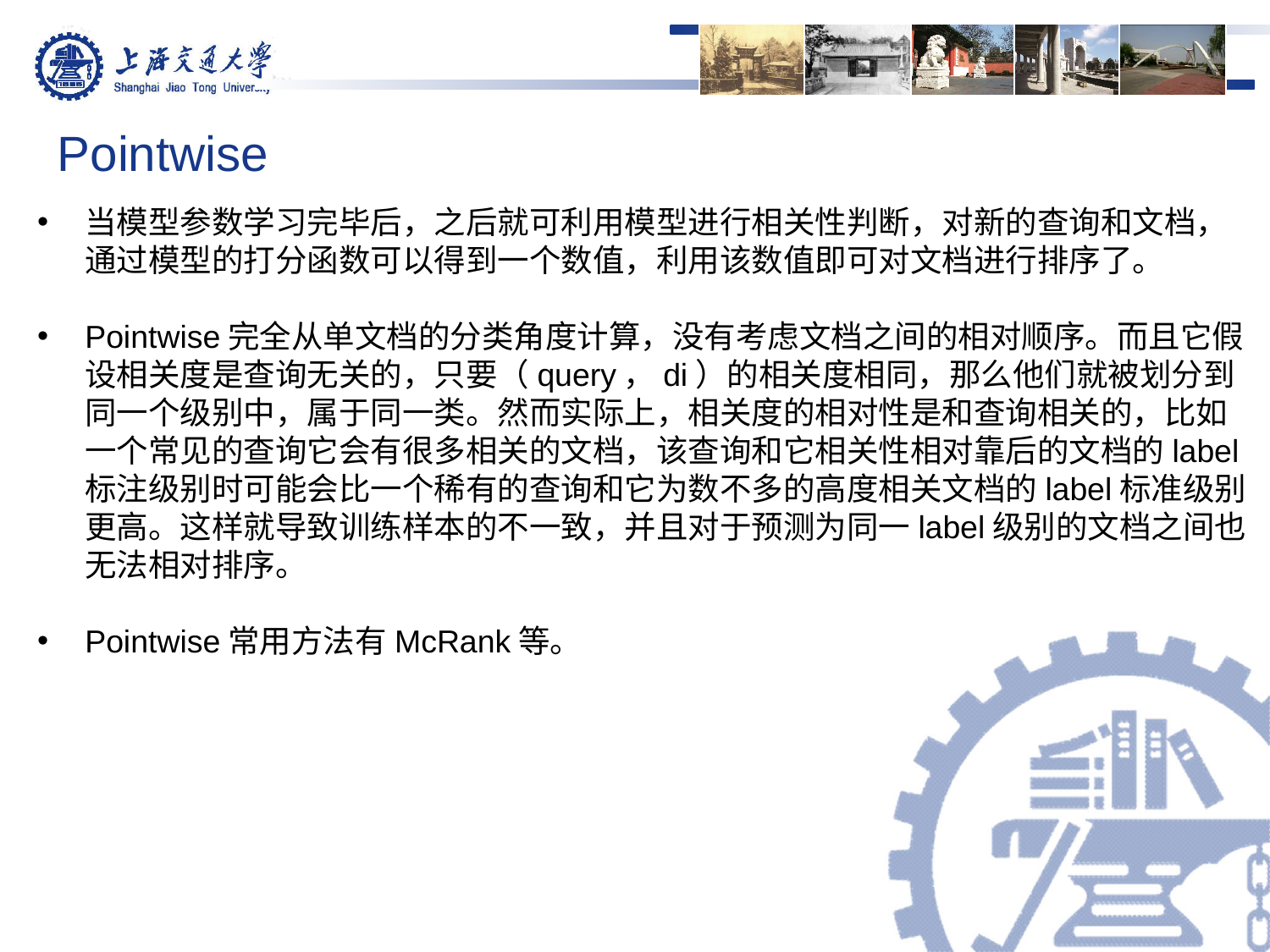

Pointwise
当模型参数学习完毕后，之后就可利用模型进行相关性判断，对新的查询和文档，通过模型的打分函数可以得到一个数值，利用该数值即可对文档进行排序了。

Pointwise完全从单文档的分类角度计算，没有考虑文档之间的相对顺序。而且它假设相关度是查询无关的，只要（query，di）的相关度相同，那么他们就被划分到同一个级别中，属于同一类。然而实际上，相关度的相对性是和查询相关的，比如一个常见的查询它会有很多相关的文档，该查询和它相关性相对靠后的文档的label标注级别时可能会比一个稀有的查询和它为数不多的高度相关文档的label标准级别更高。这样就导致训练样本的不一致，并且对于预测为同一label级别的文档之间也无法相对排序。

Pointwise常用方法有McRank等。